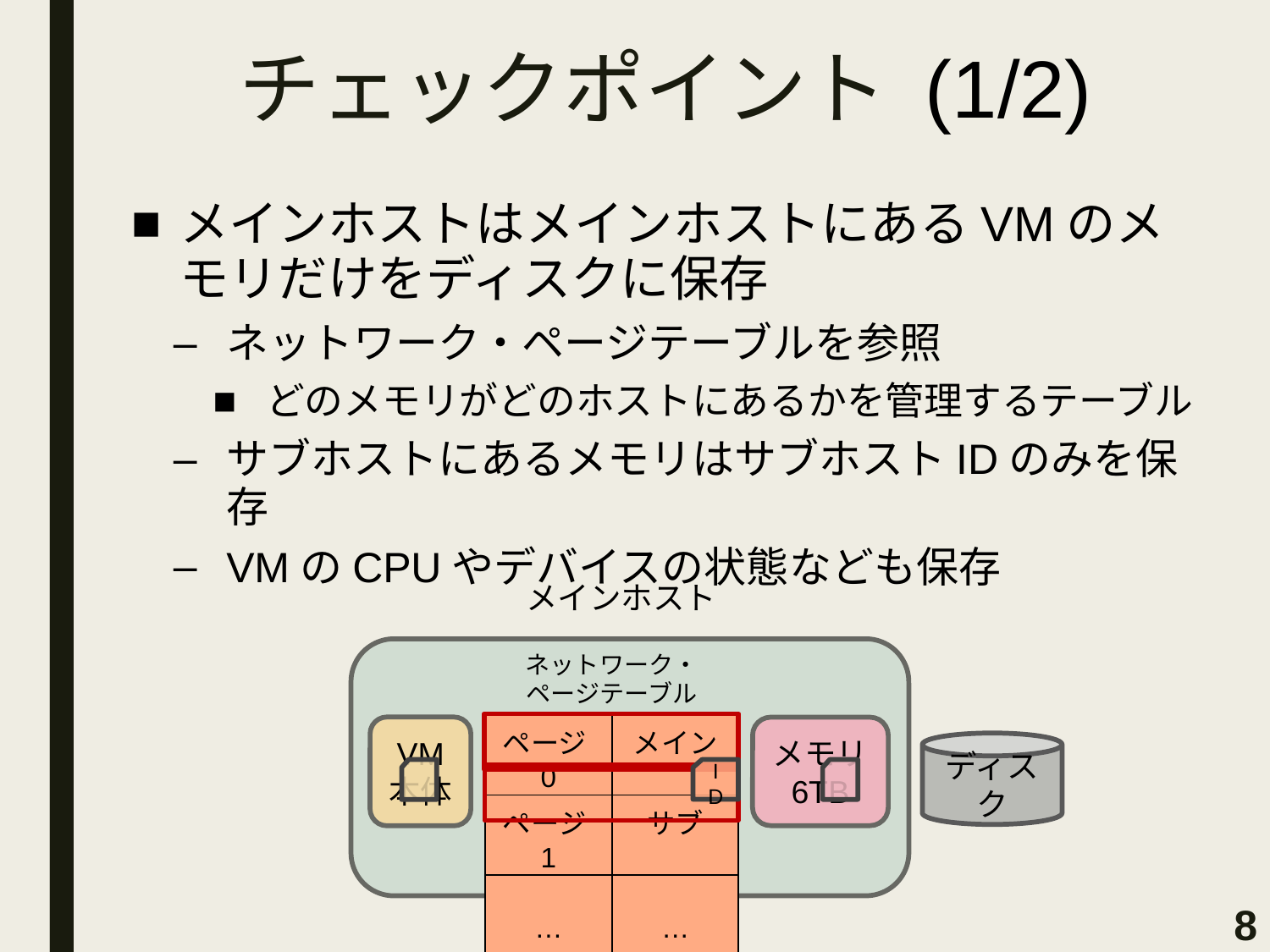

# チェックポイント (1/2)
メインホストはメインホストにあるVMのメモリだけをディスクに保存
ネットワーク・ページテーブルを参照
どのメモリがどのホストにあるかを管理するテーブル
サブホストにあるメモリはサブホストIDのみを保存
VMのCPUやデバイスの状態なども保存

メインホスト

ネットワーク・
ページテーブル

| ページ0 | メイン |
| --- | --- |
| ページ1 | サブ |
| … | … |
VM
本体
メモリ
6TB
ディスク

ID

8